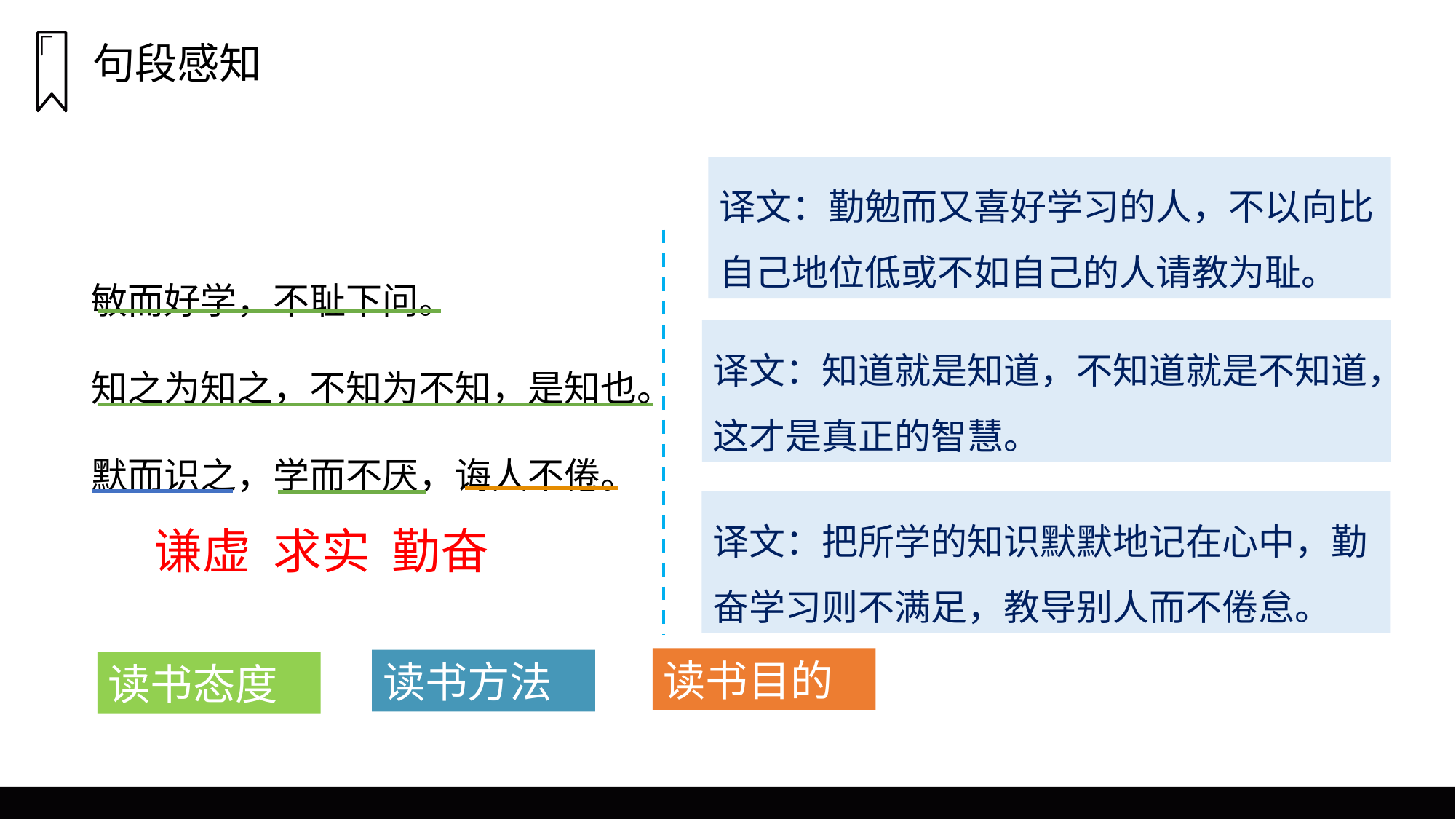

句段感知
译文：勤勉而又喜好学习的人，不以向比自己地位低或不如自己的人请教为耻。
敏而好学，不耻下问。
知之为知之，不知为不知，是知也。
默而识之，学而不厌，诲人不倦。
译文：知道就是知道，不知道就是不知道，这才是真正的智慧。
译文：把所学的知识默默地记在心中，勤奋学习则不满足，教导别人而不倦怠。
谦虚  求实  勤奋
读书目的
读书方法
读书态度